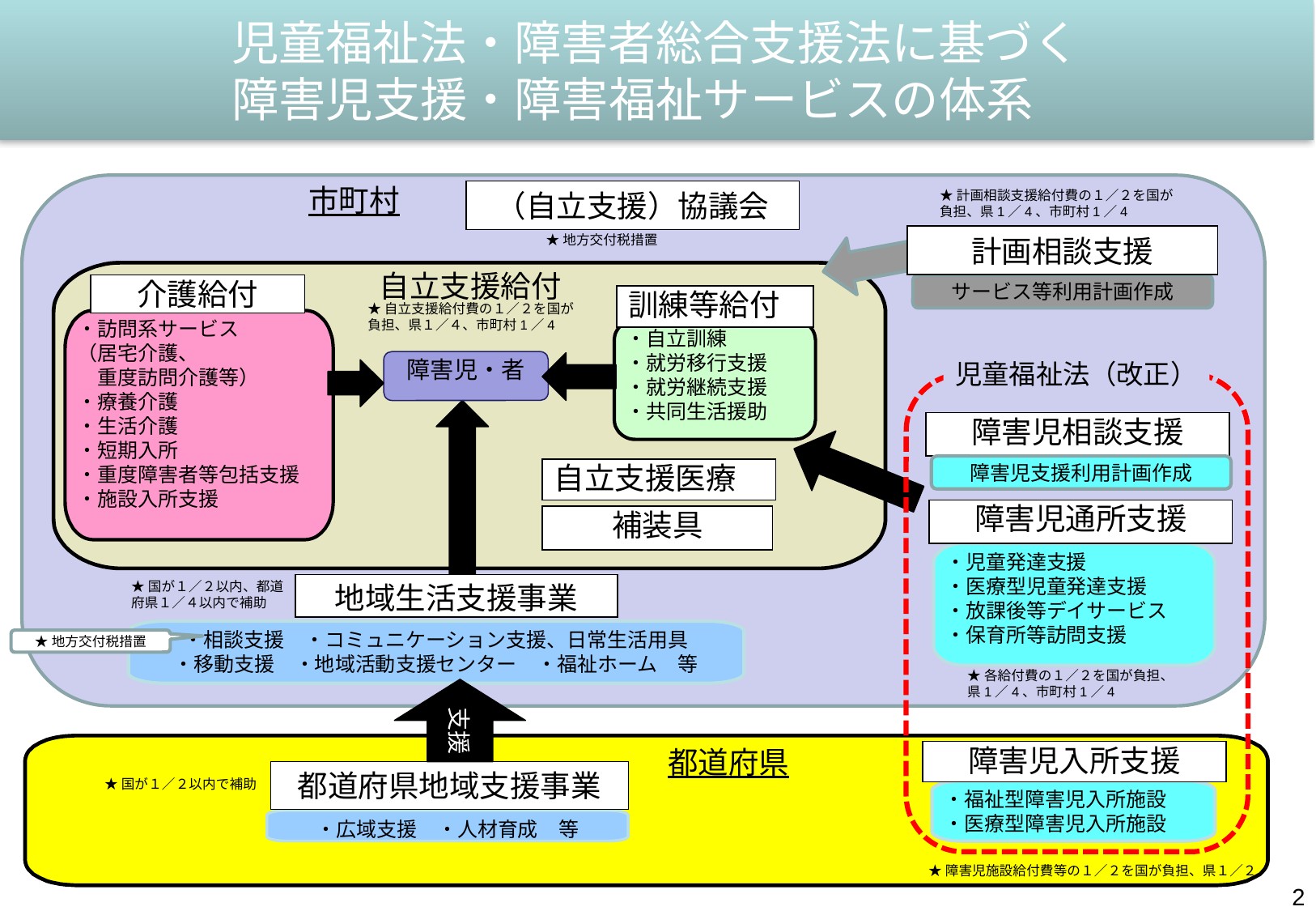

児童福祉法・障害者総合支援法に基づく
障害児支援・障害福祉サービスの体系

市町村
（自立支援）協議会
★計画相談支援給付費の１／２を国が負担、県1／4、市町村1／4
★地方交付税措置
計画相談支援

自立支援給付

介護給付
サービス等利用計画作成
訓練等給付
★自立支援給付費の１／２を国が負担、県１／４、市町村1／4
・訪問系サービス
（居宅介護、
　重度訪問介護等）
・療養介護
・生活介護
・短期入所
・重度障害者等包括支援
・施設入所支援
・自立訓練
・就労移行支援
・就労継続支援
・共同生活援助

児童福祉法（改正）
障害児・者

障害児相談支援
障害児支援利用計画作成
自立支援医療
障害児通所支援
補装具
・児童発達支援
・医療型児童発達支援
・放課後等デイサービス
・保育所等訪問支援

★国が１／２以内、都道府県１／４以内で補助
地域生活支援事業
・相談支援　・コミュニケーション支援、日常生活用具
・移動支援　・地域活動支援センター　・福祉ホーム　等

★地方交付税措置
★各給付費の１／２を国が負担、県1／4、市町村1／4
支援

都道府県
障害児入所支援
都道府県地域支援事業
★国が１／２以内で補助
・福祉型障害児入所施設
・医療型障害児入所施設

・広域支援　・人材育成　等

★障害児施設給付費等の１／２を国が負担、県１／２
2